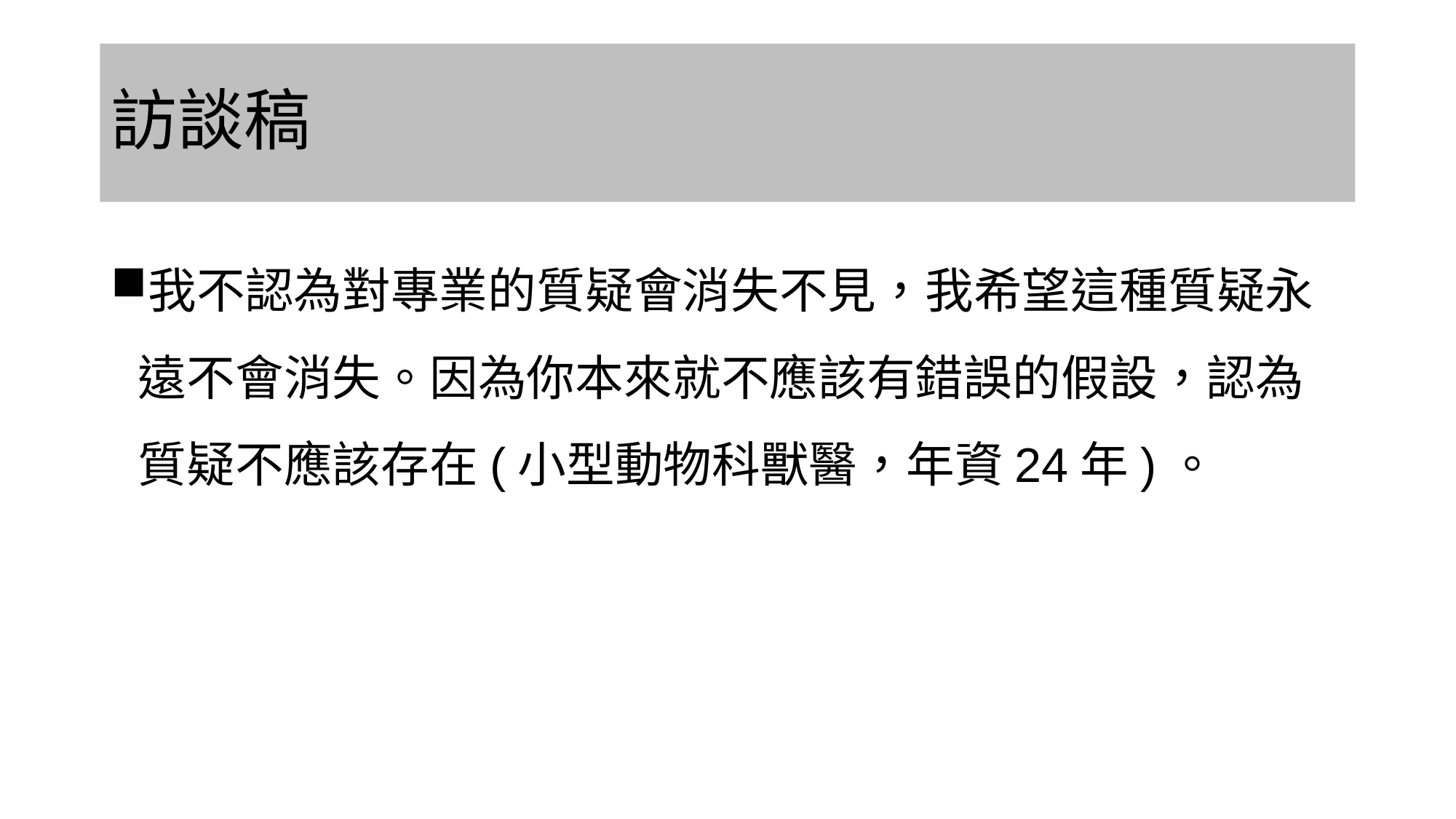

# 訪談稿
我不認為對專業的質疑會消失不見，我希望這種質疑永遠不會消失。因為你本來就不應該有錯誤的假設，認為質疑不應該存在(小型動物科獸醫，年資24年)。